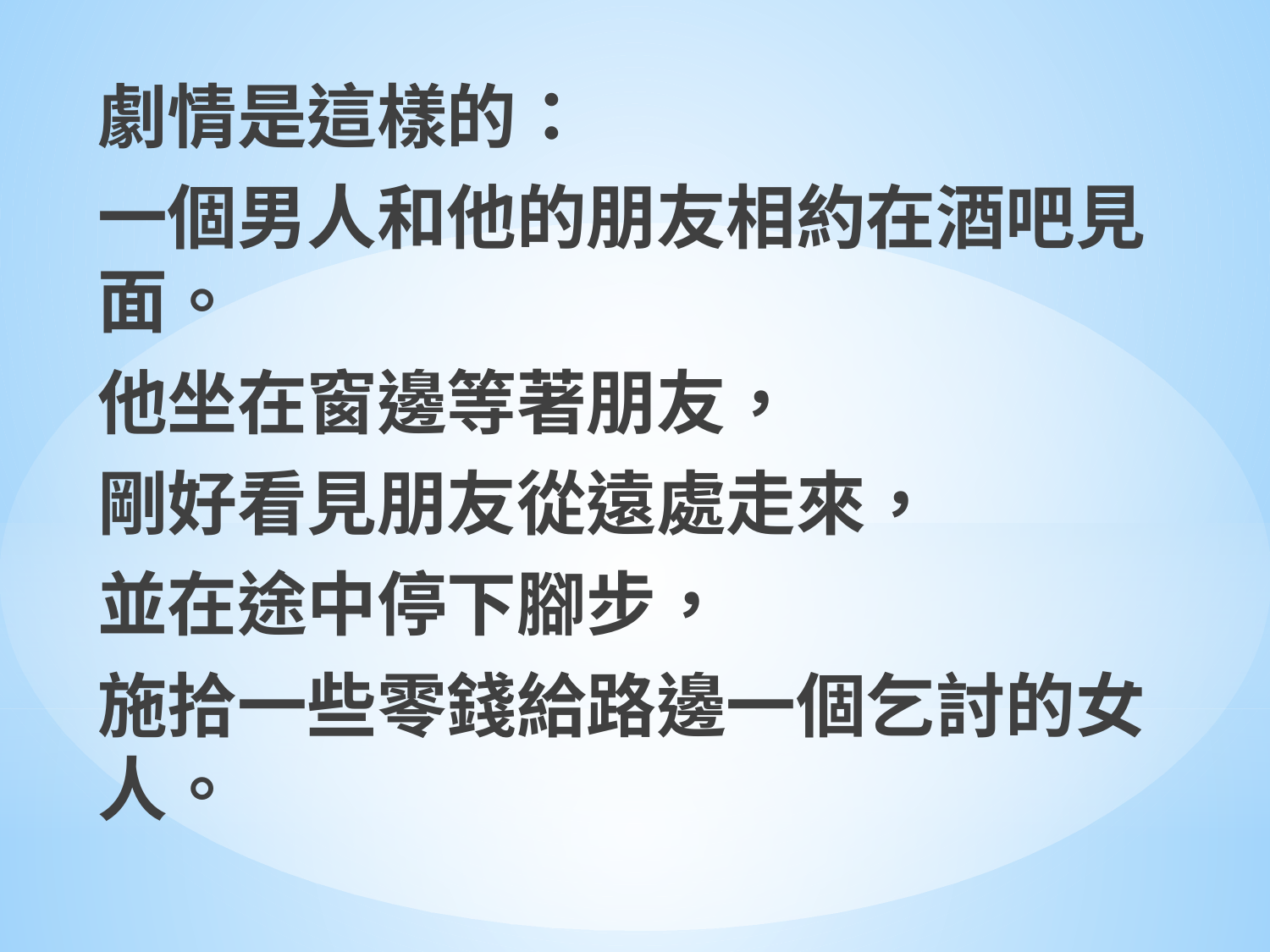

劇情是這樣的：
一個男人和他的朋友相約在酒吧見面。
他坐在窗邊等著朋友，
剛好看見朋友從遠處走來，
並在途中停下腳步，
施拾一些零錢給路邊一個乞討的女人。

#